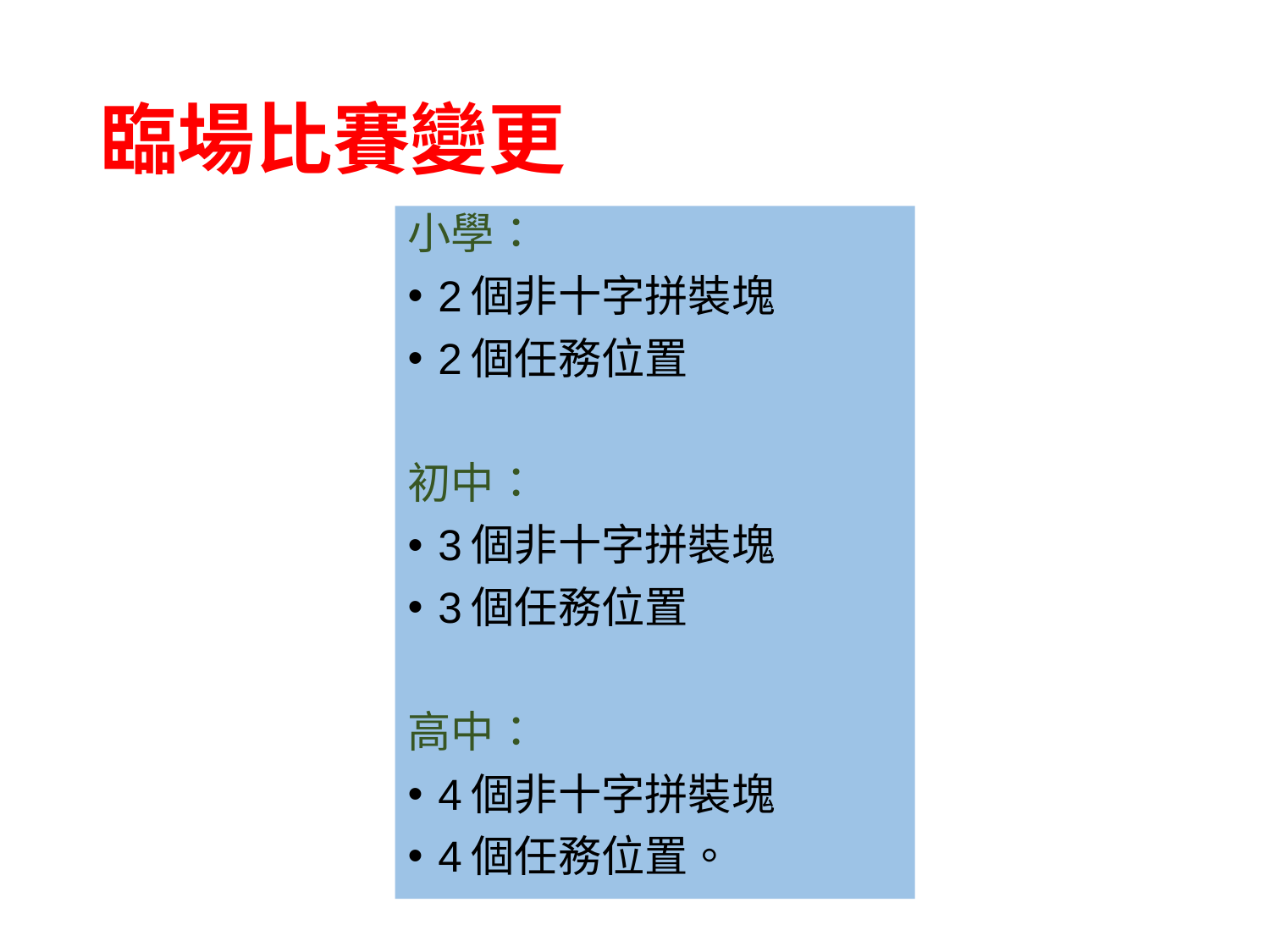

# 臨場比賽變更
小學：
	2個非十字拼裝塊
	2個任務位置

初中：
	3個非十字拼裝塊
	3個任務位置

高中：
	4個非十字拼裝塊
	4個任務位置。